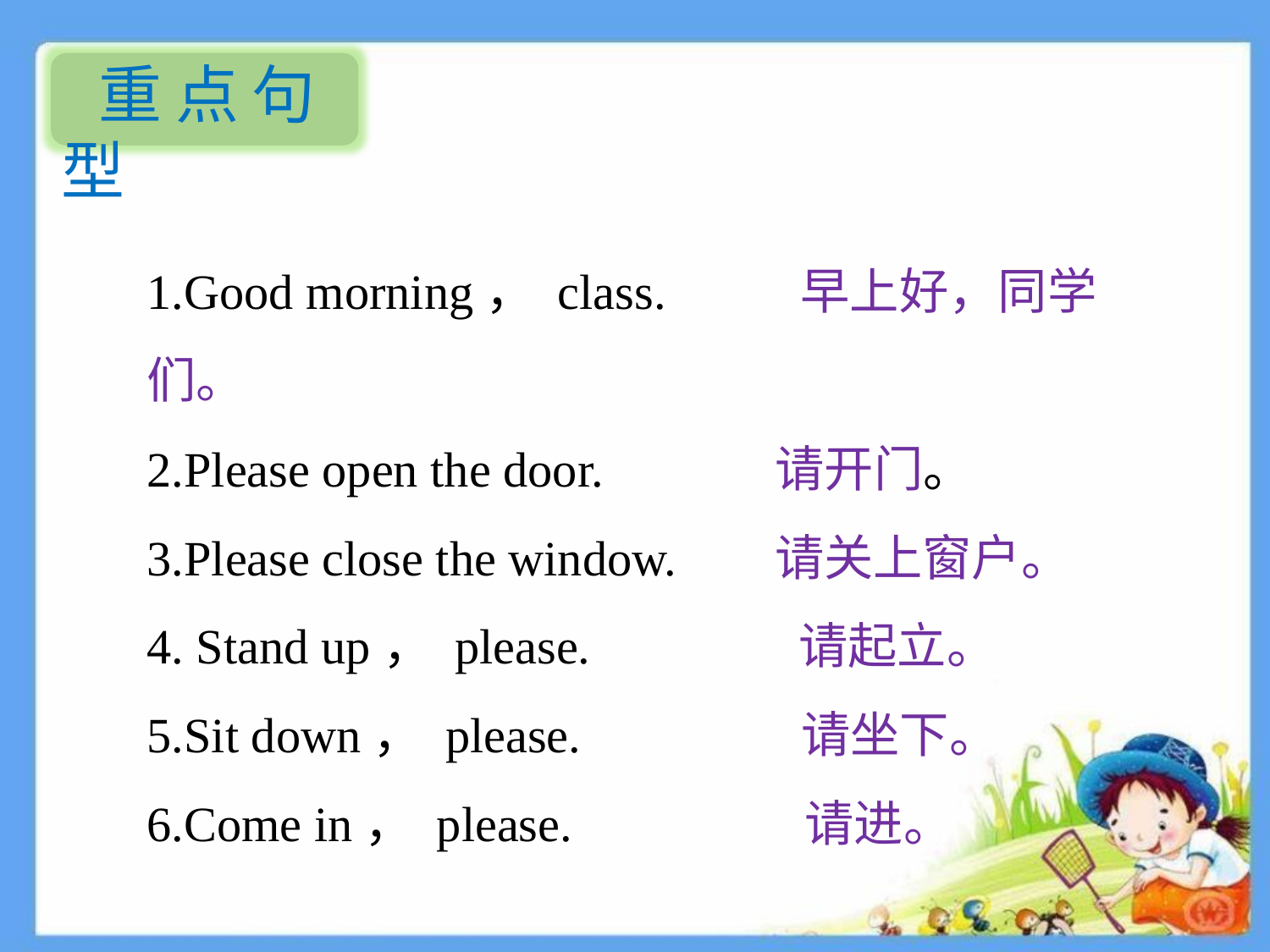

重点句型

1.Good morning， class.          早上好，同学们。
2.Please open the door.             请开门。
3.Please close the window.       请关上窗户。
4. Stand up， please.                请起立。
5.Sit down， please.                 请坐下。
6.Come in， please.                  请进。